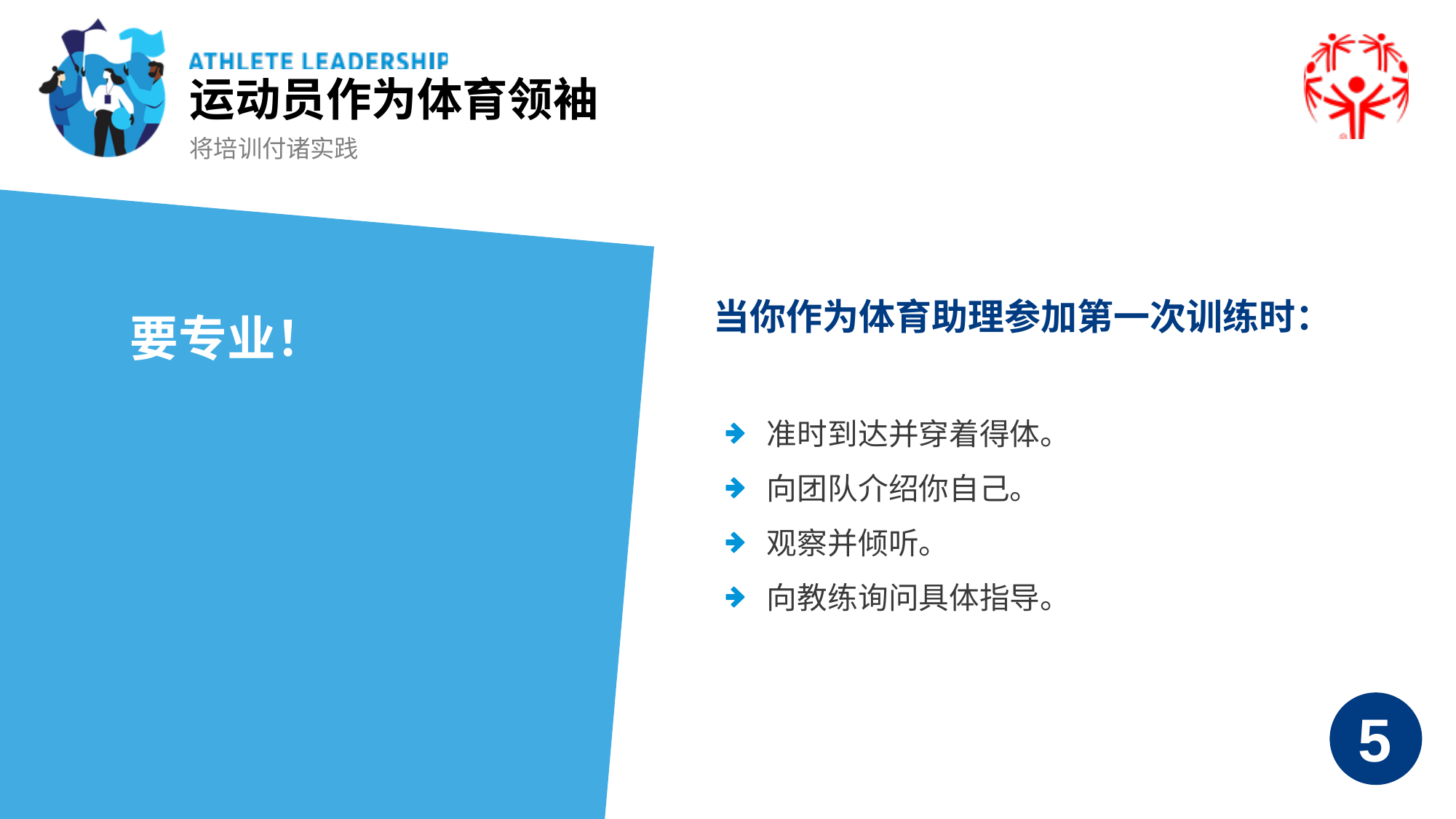

运动员作为体育领袖
将培训付诸实践
当你作为体育助理参加第一次训练时：
要专业！
准时到达并穿着得体。
向团队介绍你自己。
观察并倾听。
向教练询问具体指导。

5